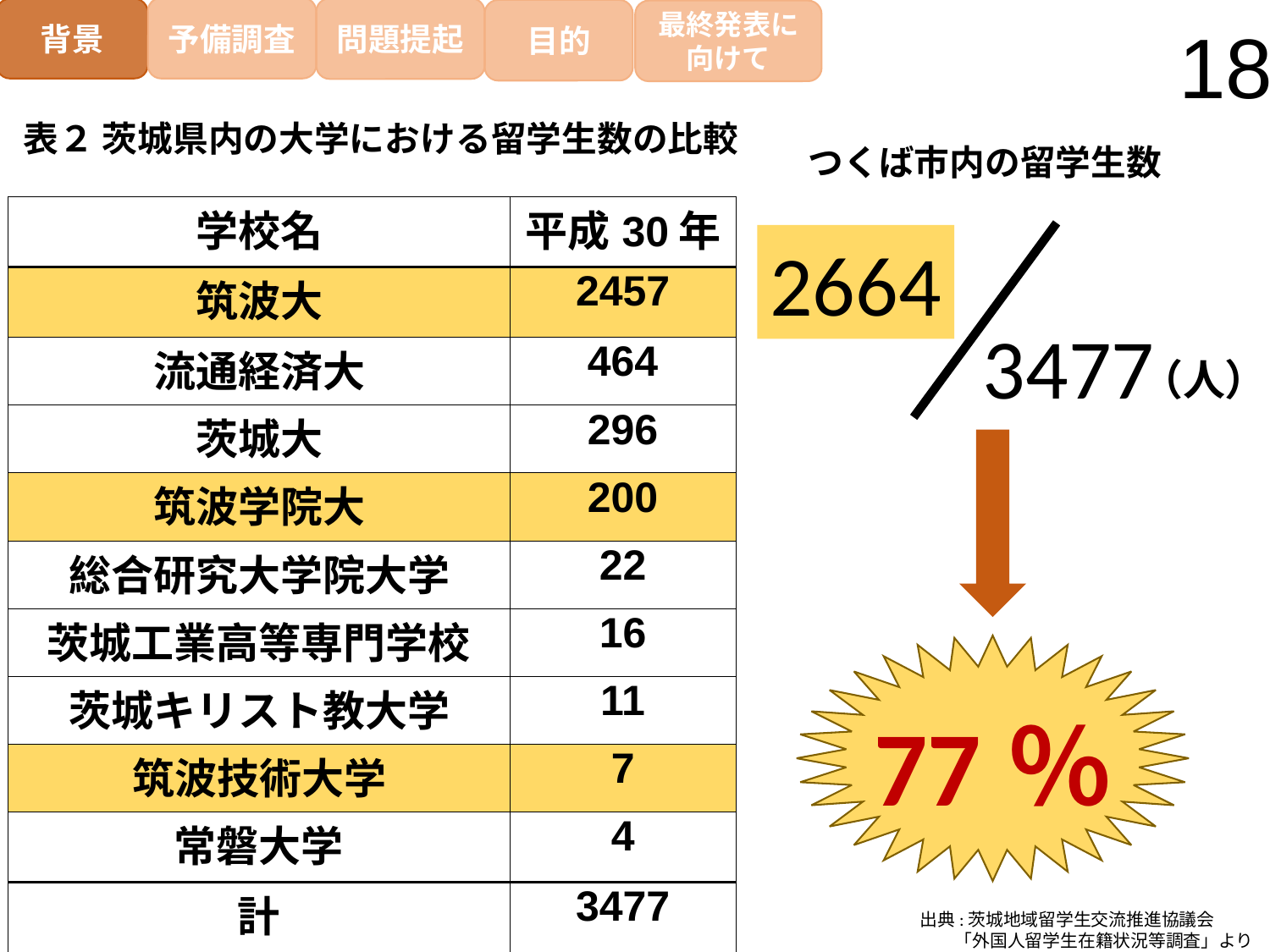

目的
予備調査
問題提起
背景
最終発表に
向けて
18
表２ 茨城県内の大学における留学生数の比較
つくば市内の留学生数
| 学校名 | 平成30年 |
| --- | --- |
| 筑波大 | 2457 |
| 流通経済大 | 464 |
| 茨城大 | 296 |
| 筑波学院大 | 200 |
| 総合研究大学院大学 | 22 |
| 茨城工業高等専門学校 | 16 |
| 茨城キリスト教大学 | 11 |
| 筑波技術大学 | 7 |
| 常磐大学 | 4 |
| 計 | 3477 |
| つくば市計 | 2664 |
| つくば市以外 | 813 |
2664
3477
（人）

77％
出典:茨城地域留学生交流推進協議会
　　「外国人留学生在籍状況等調査」より